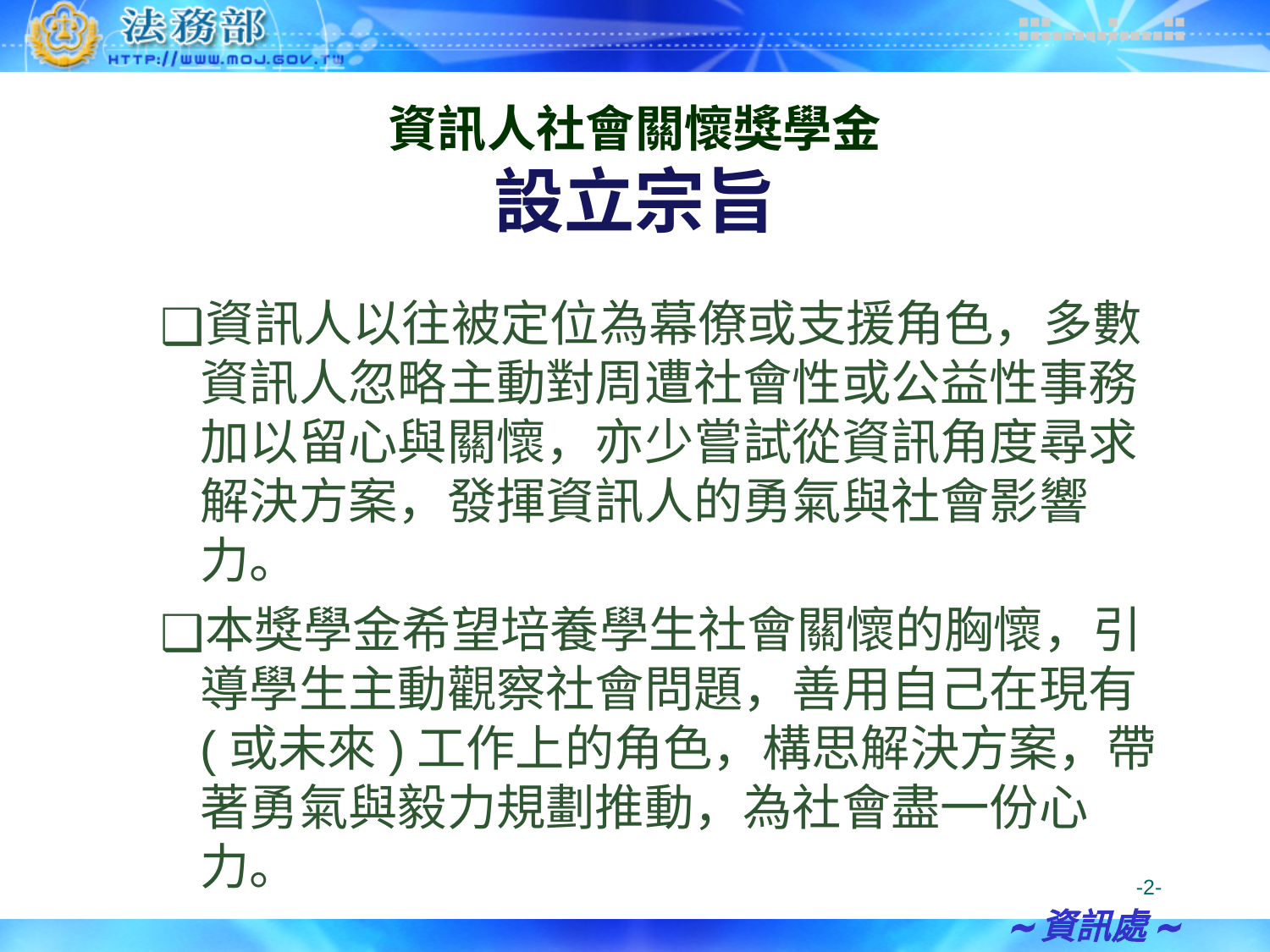

# 資訊人社會關懷獎學金 設立宗旨
資訊人以往被定位為幕僚或支援角色，多數資訊人忽略主動對周遭社會性或公益性事務加以留心與關懷，亦少嘗試從資訊角度尋求解決方案，發揮資訊人的勇氣與社會影響力。
本獎學金希望培養學生社會關懷的胸懷，引導學生主動觀察社會問題，善用自己在現有(或未來)工作上的角色，構思解決方案，帶著勇氣與毅力規劃推動，為社會盡一份心力。

-2-